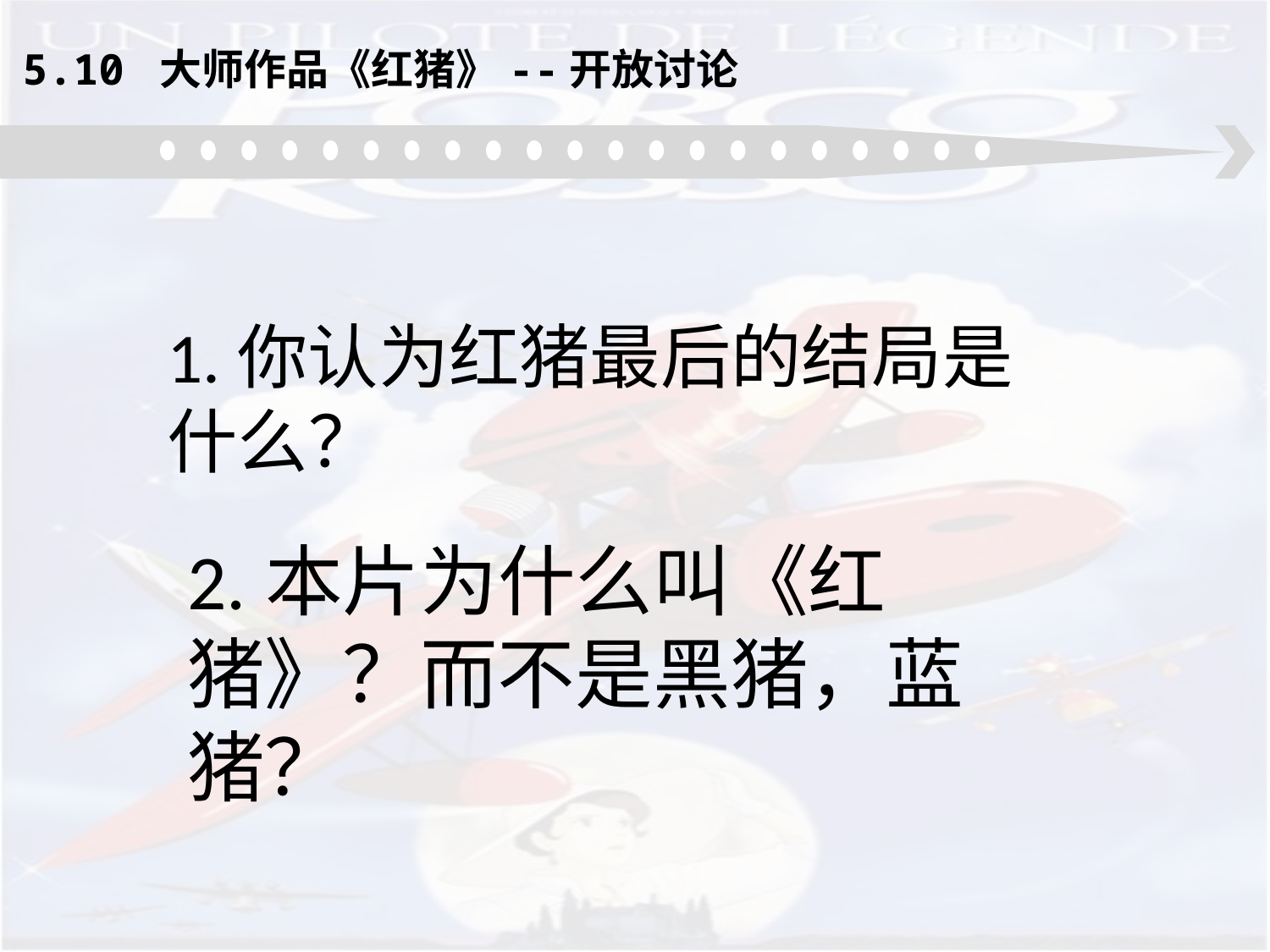

5.10 大师作品《红猪》--开放讨论

1.你认为红猪最后的结局是什么？
2.本片为什么叫《红猪》？而不是黑猪，蓝猪？